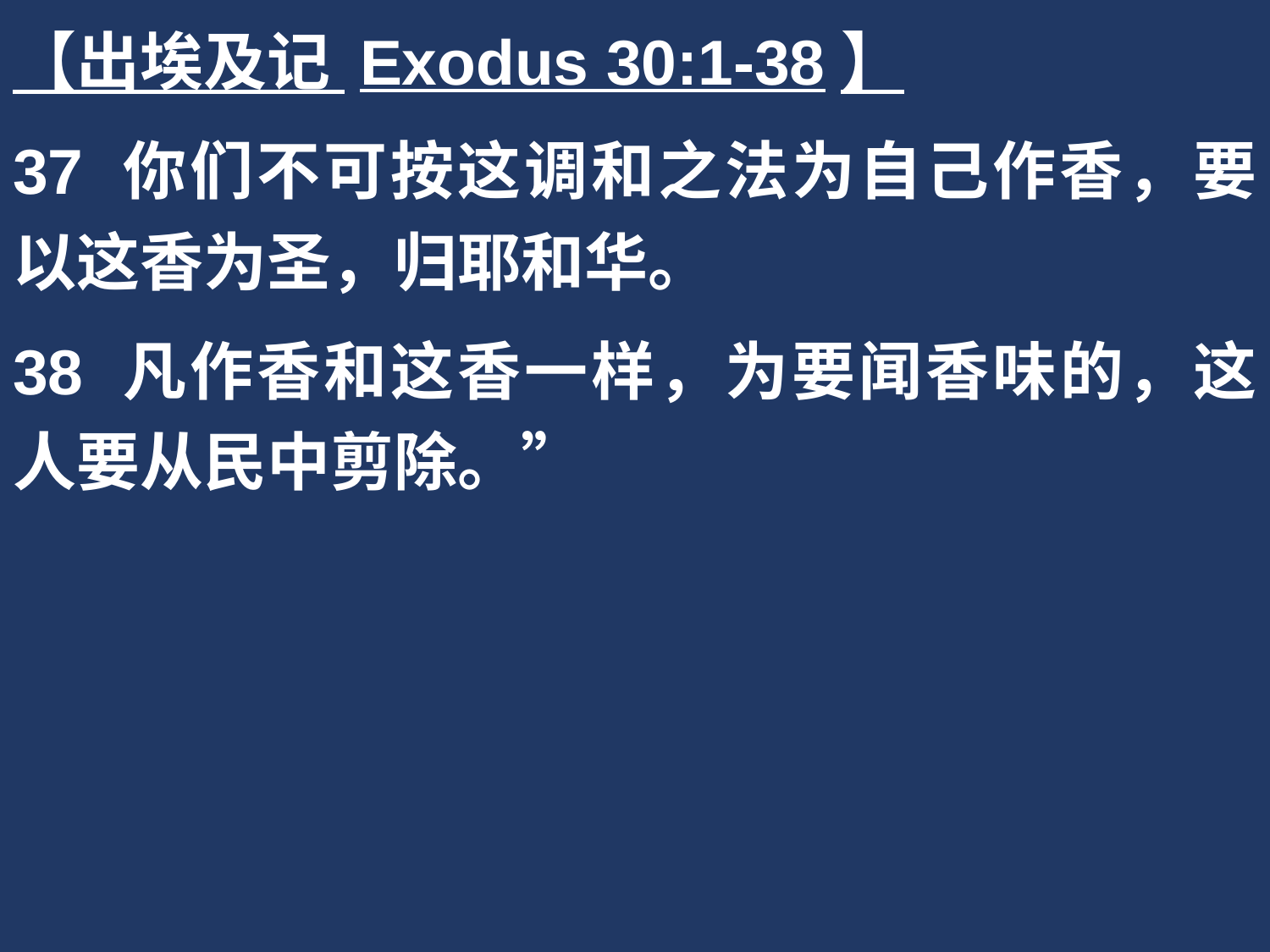

【出埃及记 Exodus 30:1-38】
37 你们不可按这调和之法为自己作香，要以这香为圣，归耶和华。
38 凡作香和这香一样，为要闻香味的，这人要从民中剪除。”